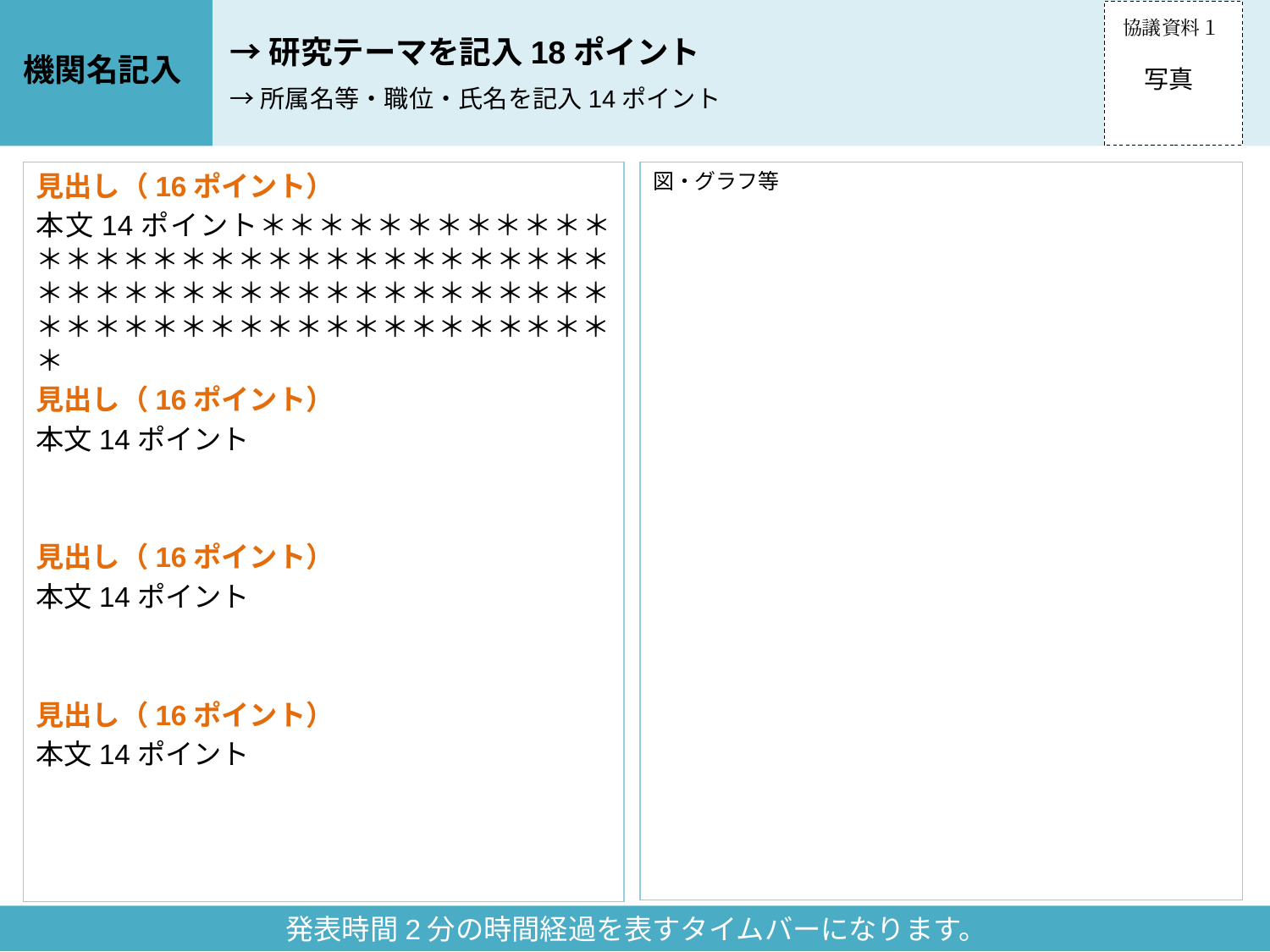

写真

機関名記入
協議資料１
→研究テーマを記入18ポイント
→所属名等・職位・氏名を記入14ポイント
見出し（16ポイント）
本文14ポイント＊＊＊＊＊＊＊＊＊＊＊＊＊＊＊＊＊＊＊＊＊＊＊＊＊＊＊＊＊＊＊＊＊＊＊＊＊＊＊＊＊＊＊＊＊＊＊＊＊＊＊＊＊＊＊＊＊＊＊＊＊＊＊＊＊＊＊＊＊＊＊＊＊
見出し（16ポイント）
本文14ポイント

見出し（16ポイント）
本文14ポイント

見出し（16ポイント）
本文14ポイント

図・グラフ等
発表時間2分の時間経過を表すタイムバーになります。